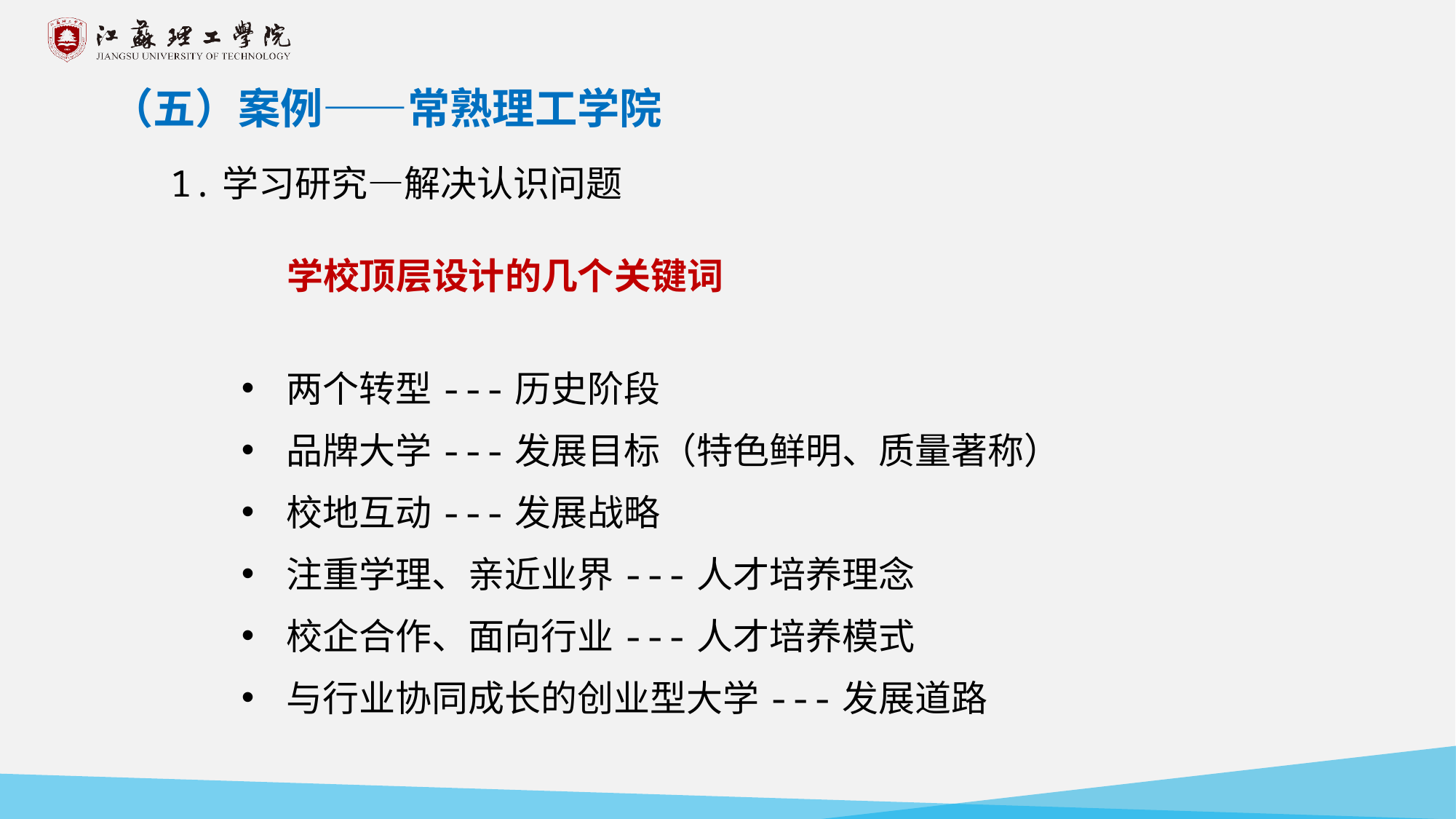

（五）案例——常熟理工学院
1.学习研究—解决认识问题
         学校顶层设计的几个关键词

两个转型---历史阶段
品牌大学---发展目标（特色鲜明、质量著称）
校地互动---发展战略
注重学理、亲近业界---人才培养理念
校企合作、面向行业---人才培养模式
与行业协同成长的创业型大学---发展道路